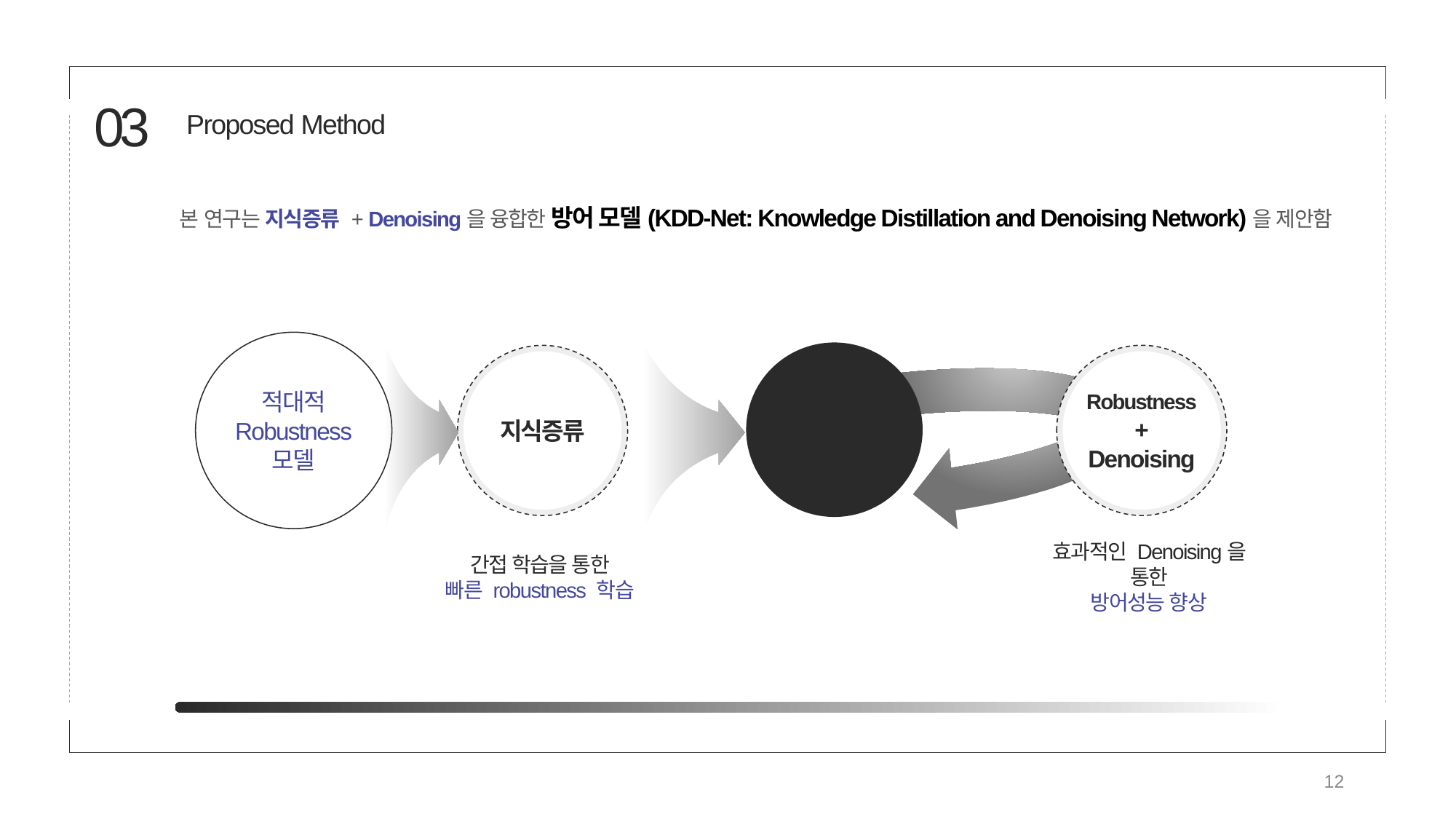

03
Proposed Method
본 연구는 지식증류 + Denoising을 융합한 방어 모델(KDD-Net: Knowledge Distillation and Denoising Network)을 제안함

적대적
Robustness
모델

KDD-Net

Robustness
+
Denoising
지식증류

효과적인 Denoising을 통한
방어성능 향상
간접 학습을 통한
빠른 robustness 학습

12